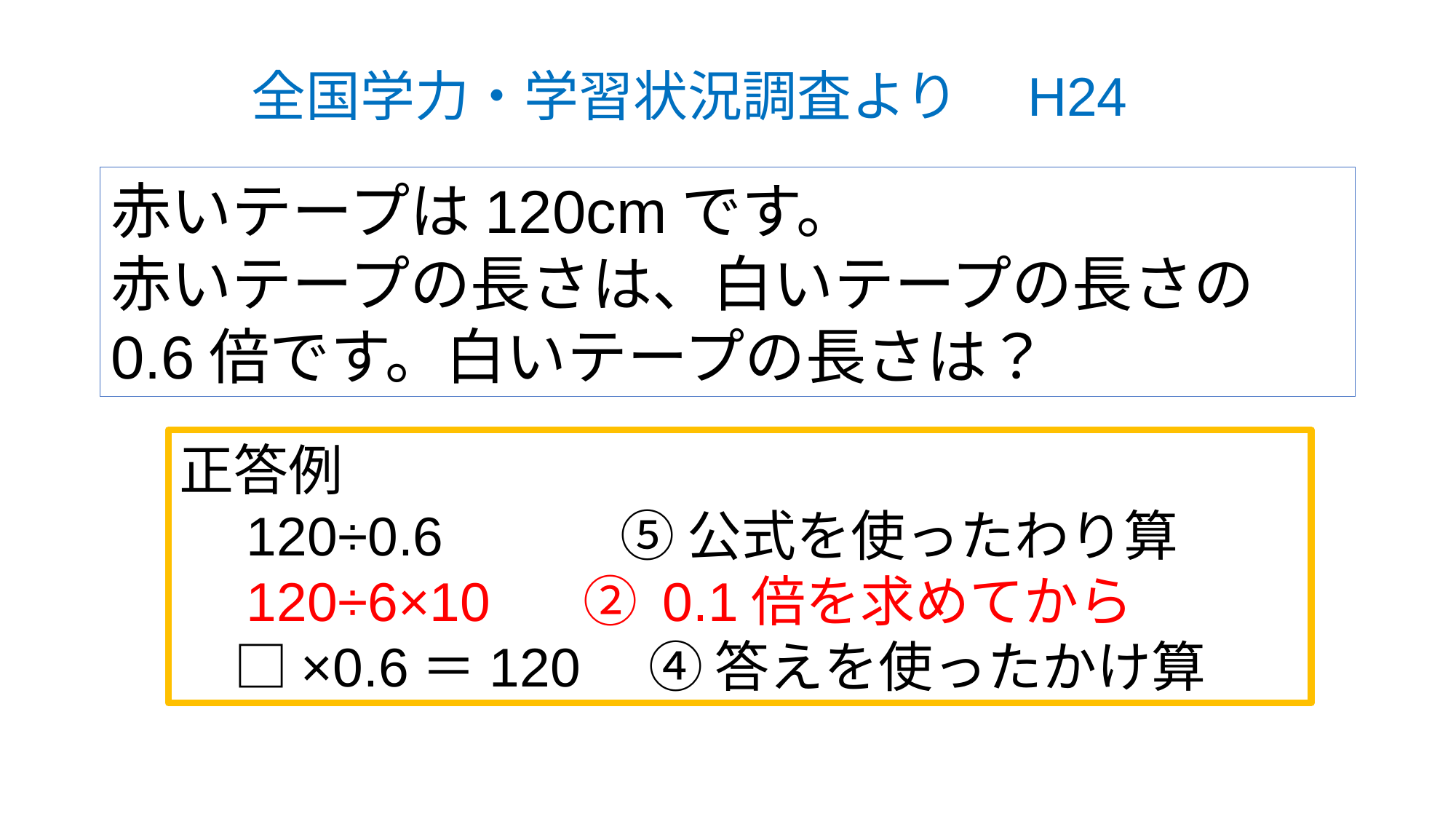

全国学力・学習状況調査より　H24
赤いテープは120cmです。
赤いテープの長さは、白いテープの長さの
0.6倍です。白いテープの長さは？
正答例
　120÷0.6　　　⑤ 公式を使ったわり算
　120÷6×10　  ② 0.1倍を求めてから
　□×0.6＝120　④ 答えを使ったかけ算